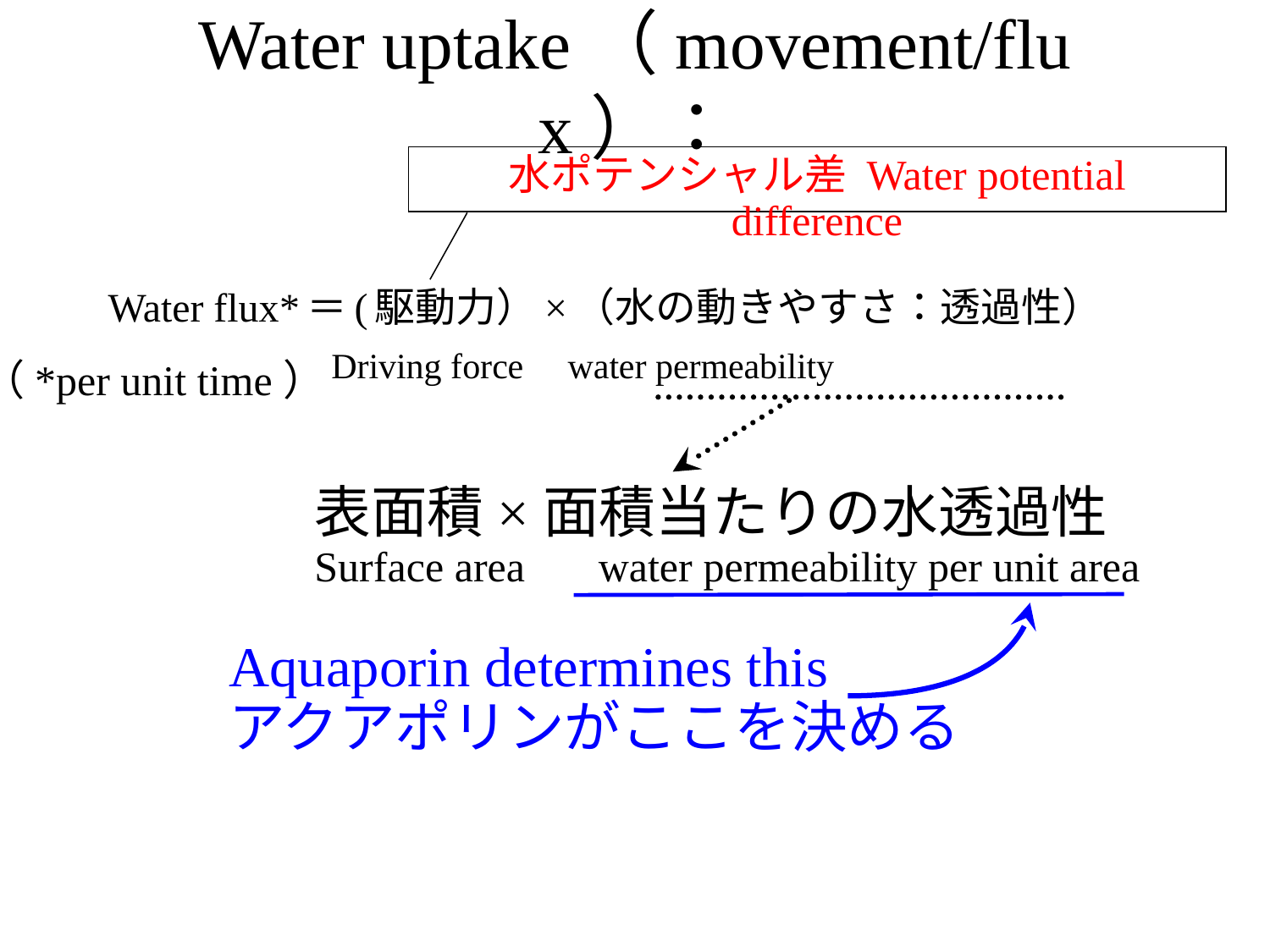

# Water uptake（movement/flux）：
水ポテンシャル差 Water potential difference
Water flux*＝(駆動力）×（水の動きやすさ：透過性）
                      Driving force     water permeability

（*per unit time）

表面積×面積当たりの水透過性
Surface area 　water permeability per unit area

Aquaporin determines this
アクアポリンがここを決める